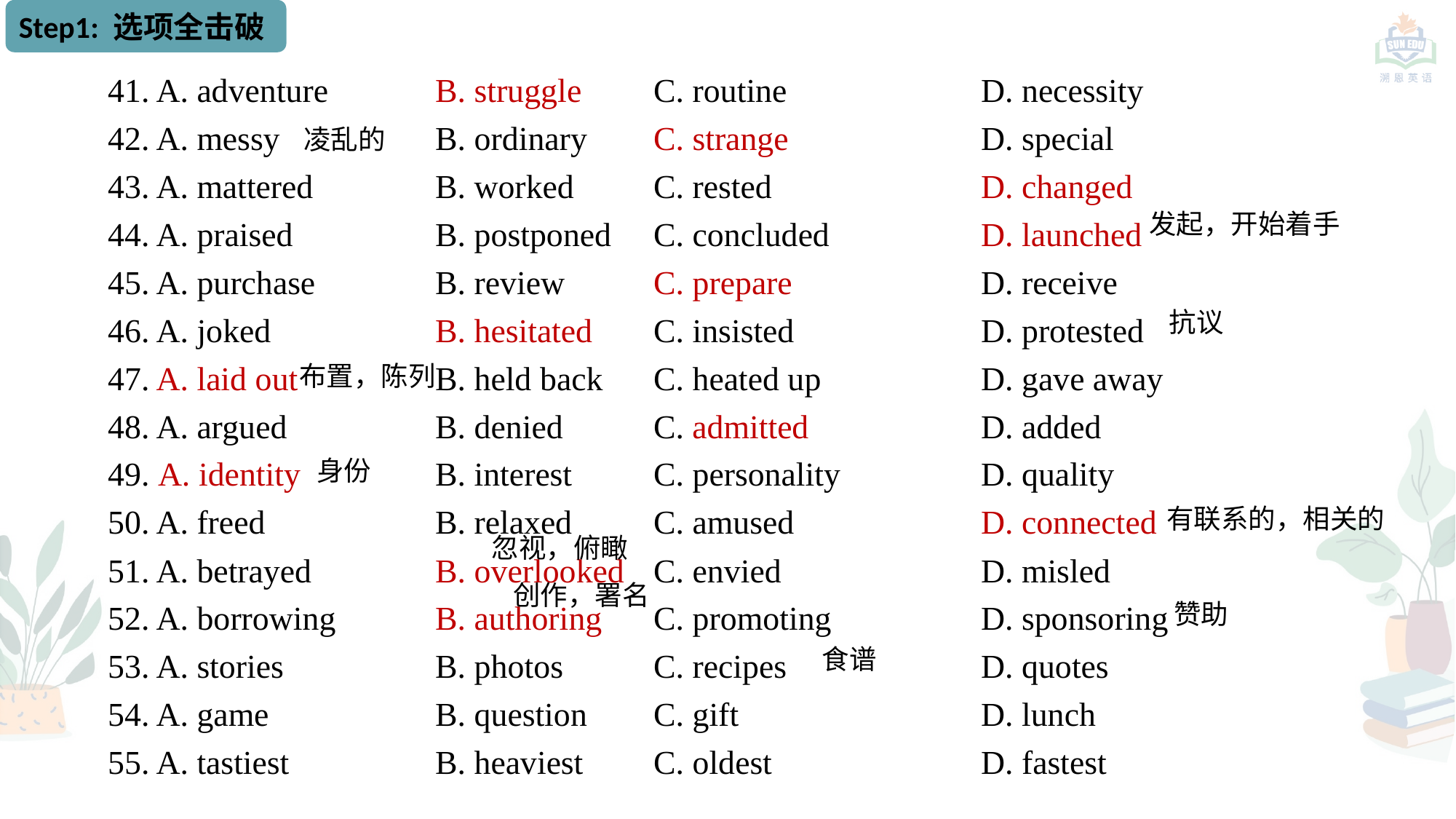

Step1: 选项全击破
41. A. adventure	B. struggle	C. routine		D. necessity
42. A. messy		B. ordinary	C. strange		D. special
43. A. mattered		B. worked	C. rested		D. changed
44. A. praised		B. postponed	C. concluded		D. launched
45. A. purchase		B. review	C. prepare		D. receive
46. A. joked		B. hesitated	C. insisted		D. protested
47. A. laid out		B. held back	C. heated up		D. gave away
48. A. argued		B. denied	C. admitted		D. added
49. A. identity		B. interest	C. personality		D. quality
50. A. freed		B. relaxed	C. amused		D. connected
51. A. betrayed		B. overlooked	C. envied		D. misled
52. A. borrowing	B. authoring	C. promoting		D. sponsoring
53. A. stories		B. photos	C. recipes		D. quotes
54. A. game		B. question	C. gift			D. lunch
55. A. tastiest		B. heaviest	C. oldest		D. fastest
凌乱的
发起，开始着手
抗议
布置，陈列
身份
有联系的，相关的
忽视，俯瞰
创作，署名
赞助
食谱